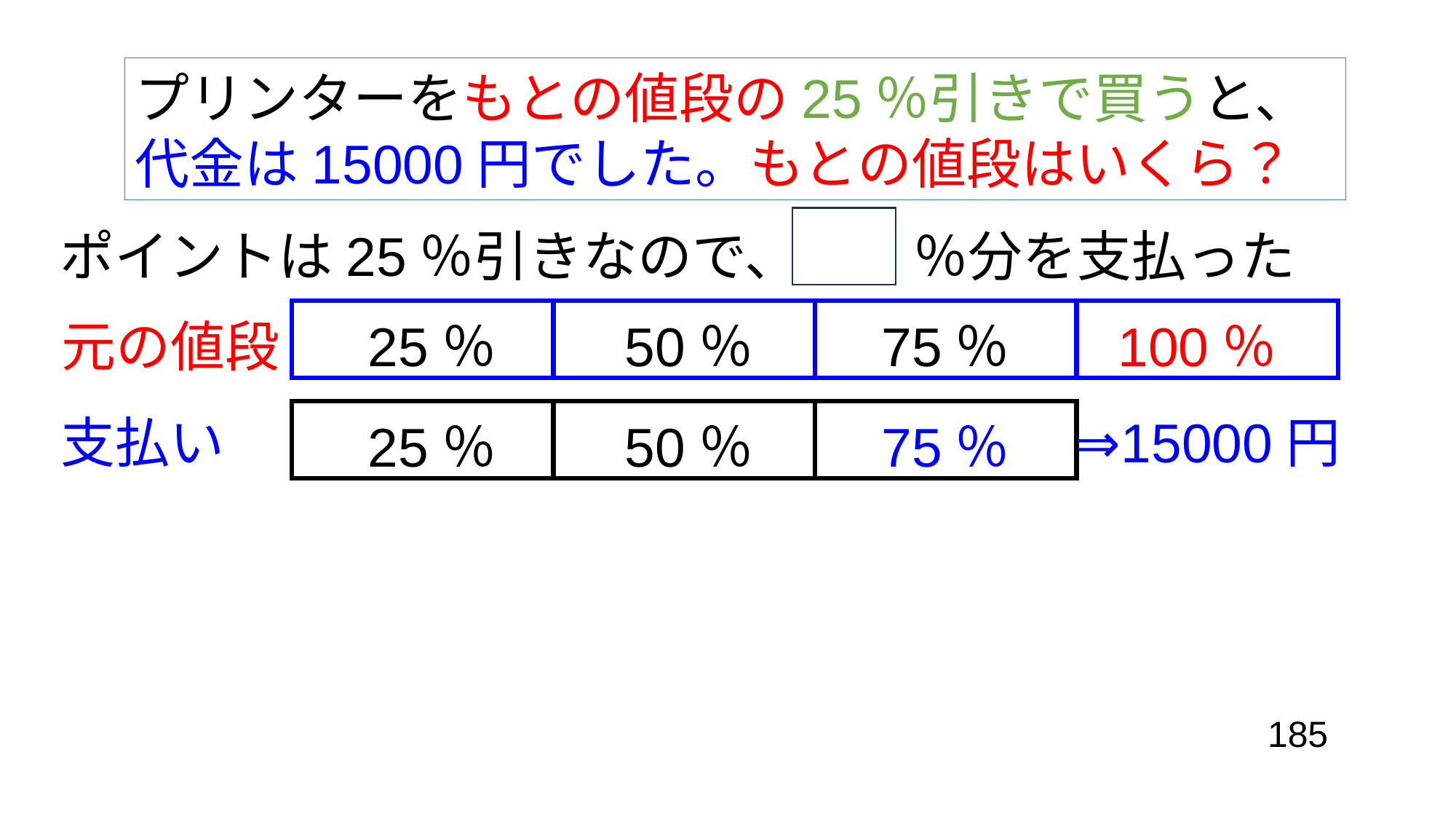

プリンターをもとの値段の25％引きで買うと、
代金は15000円でした。もとの値段はいくら？

ポイントは25％引きなので、 75 ％分を支払った

元の値段
25％
50％
75％
100％

支払い
⇒15000円
25％
50％
75％
185